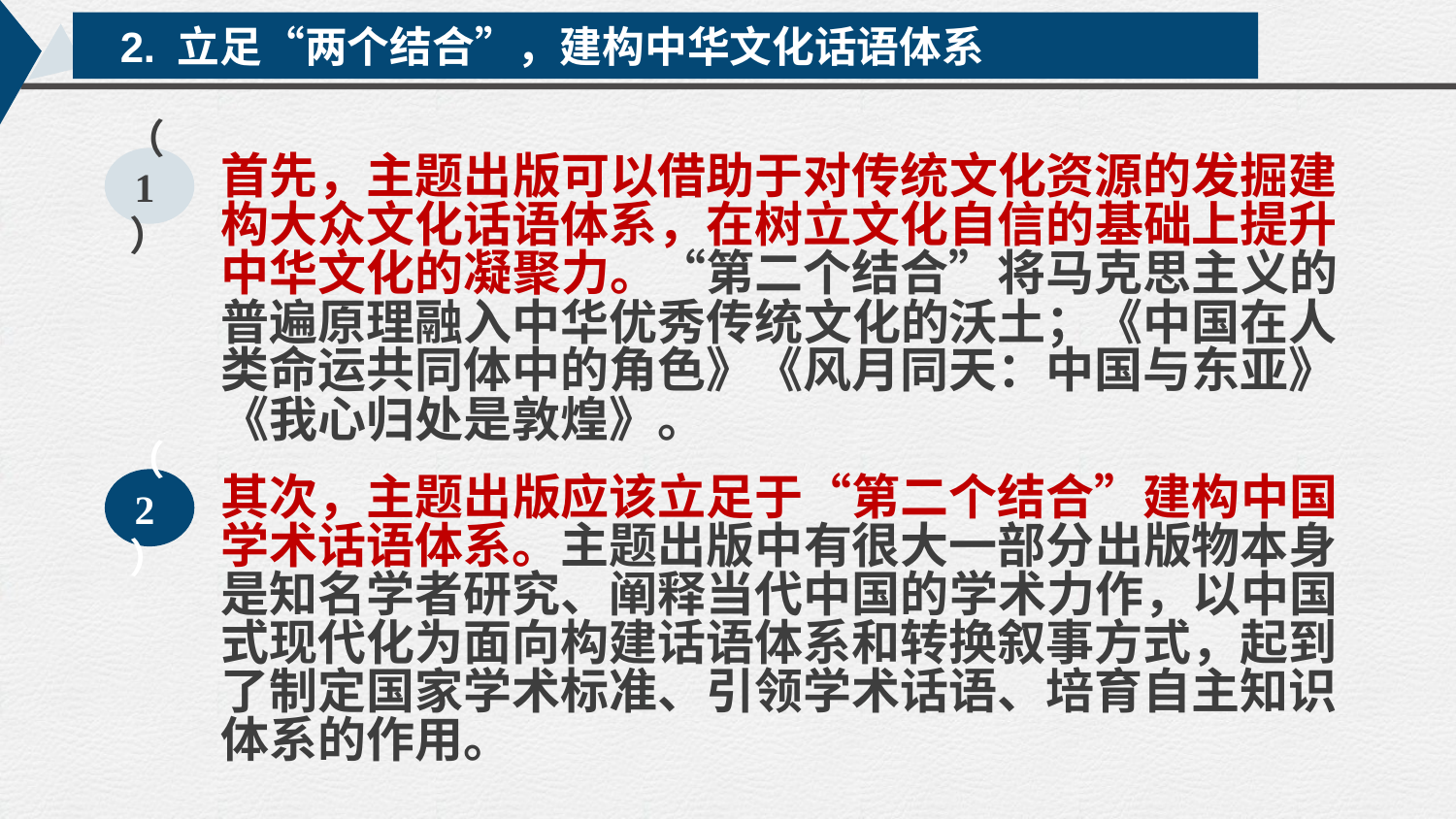

2. 立足“两个结合”，建构中华文化话语体系

（1）
首先，主题出版可以借助于对传统文化资源的发掘建构大众文化话语体系，在树立文化自信的基础上提升中华文化的凝聚力。“第二个结合”将马克思主义的普遍原理融入中华优秀传统文化的沃土；《中国在人类命运共同体中的角色》《风月同天：中国与东亚》《我心归处是敦煌》。
（2）
其次，主题出版应该立足于“第二个结合”建构中国学术话语体系。主题出版中有很大一部分出版物本身是知名学者研究、阐释当代中国的学术力作，以中国式现代化为面向构建话语体系和转换叙事方式，起到了制定国家学术标准、引领学术话语、培育自主知识体系的作用。